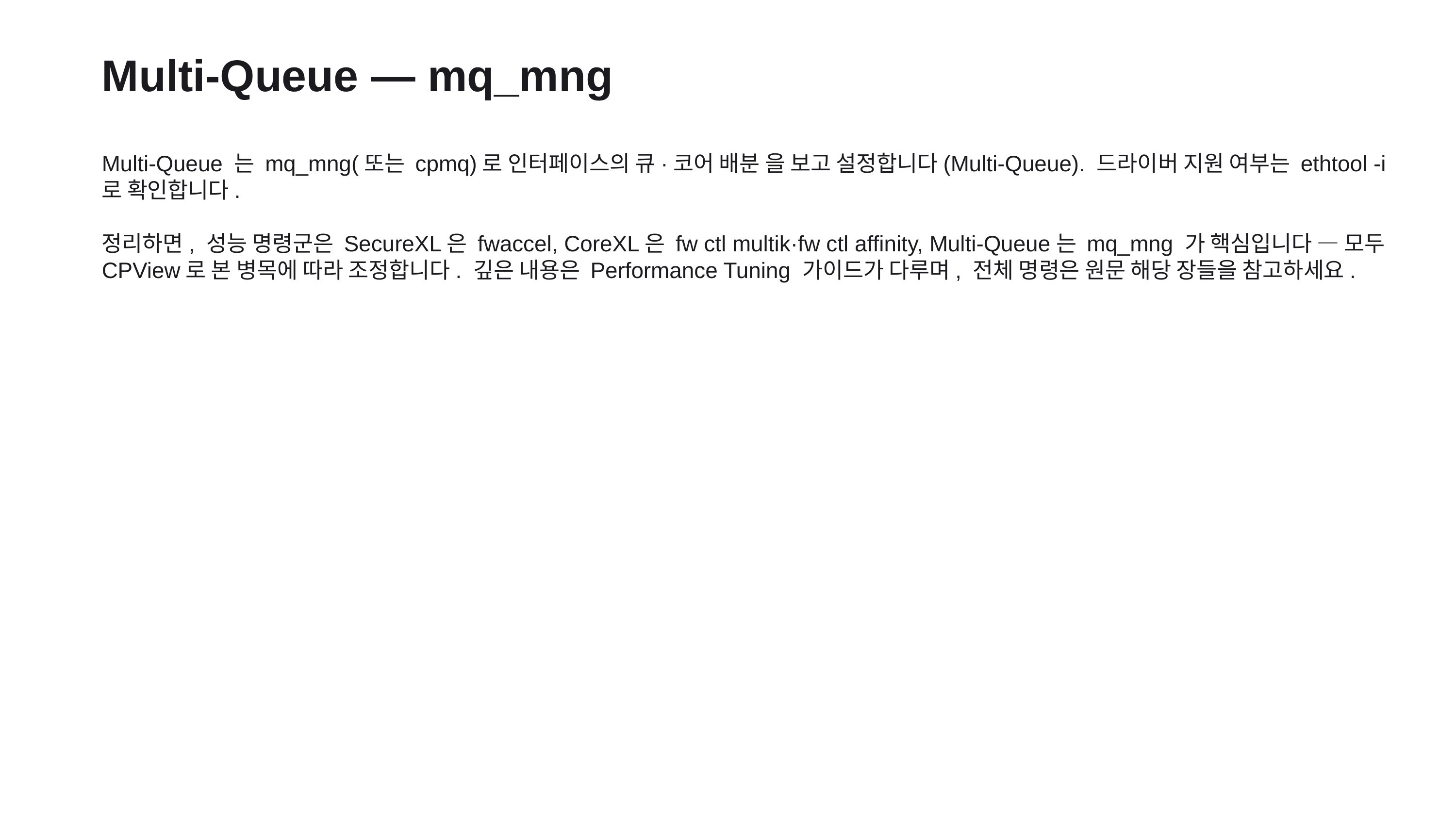

Multi-Queue — mq_mng
Multi-Queue 는 mq_mng(또는 cpmq)로 인터페이스의 큐·코어 배분 을 보고 설정합니다(Multi-Queue). 드라이버 지원 여부는 ethtool -i로 확인합니다.

정리하면, 성능 명령군은 SecureXL은 fwaccel, CoreXL은 fw ctl multik·fw ctl affinity, Multi-Queue는 mq_mng 가 핵심입니다 — 모두 CPView로 본 병목에 따라 조정합니다. 깊은 내용은 Performance Tuning 가이드가 다루며, 전체 명령은 원문 해당 장들을 참고하세요.